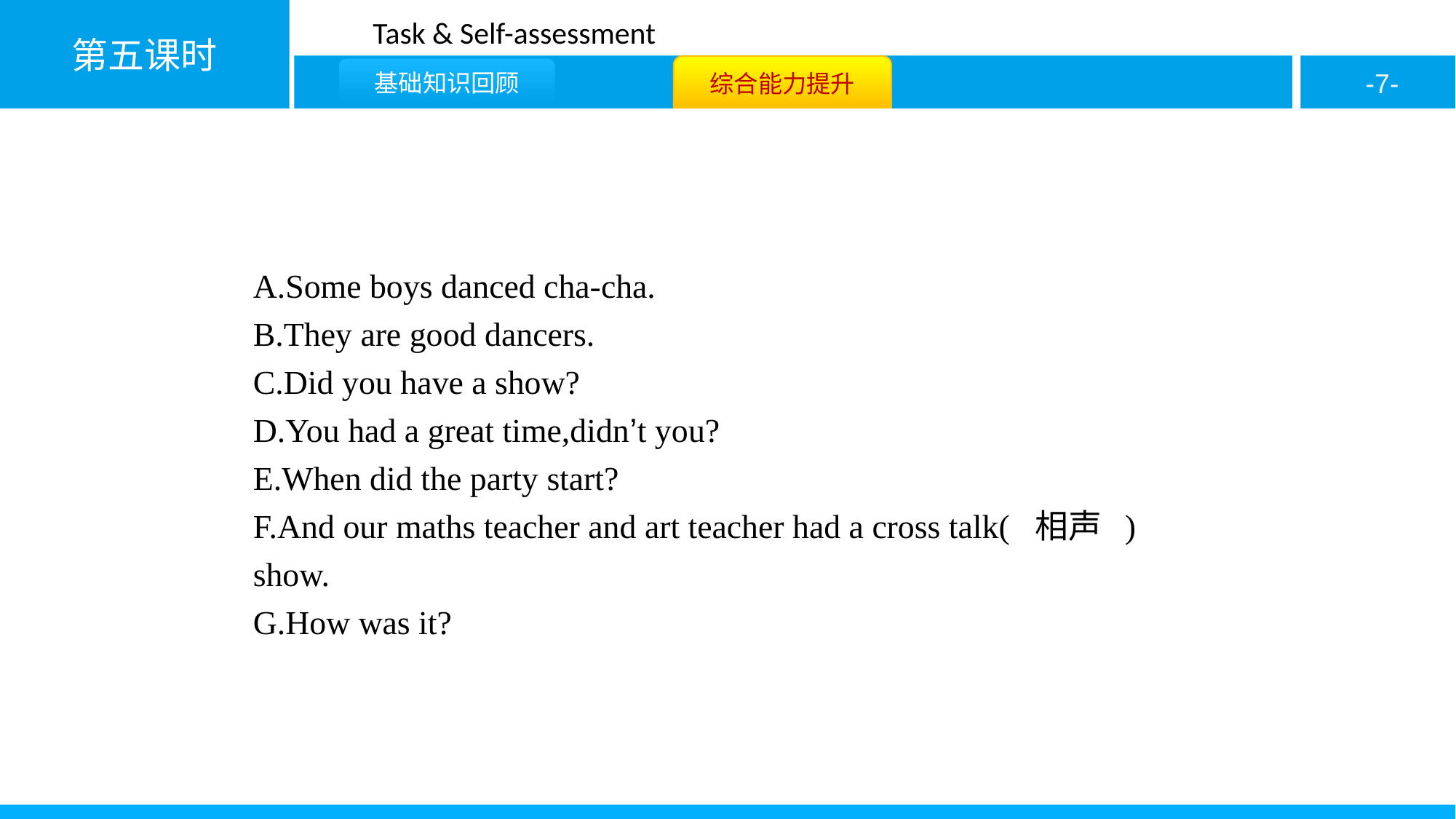

A.Some boys danced cha-cha.
B.They are good dancers.
C.Did you have a show?
D.You had a great time,didn’t you?
E.When did the party start?
F.And our maths teacher and art teacher had a cross talk(  相声  ) show.
G.How was it?